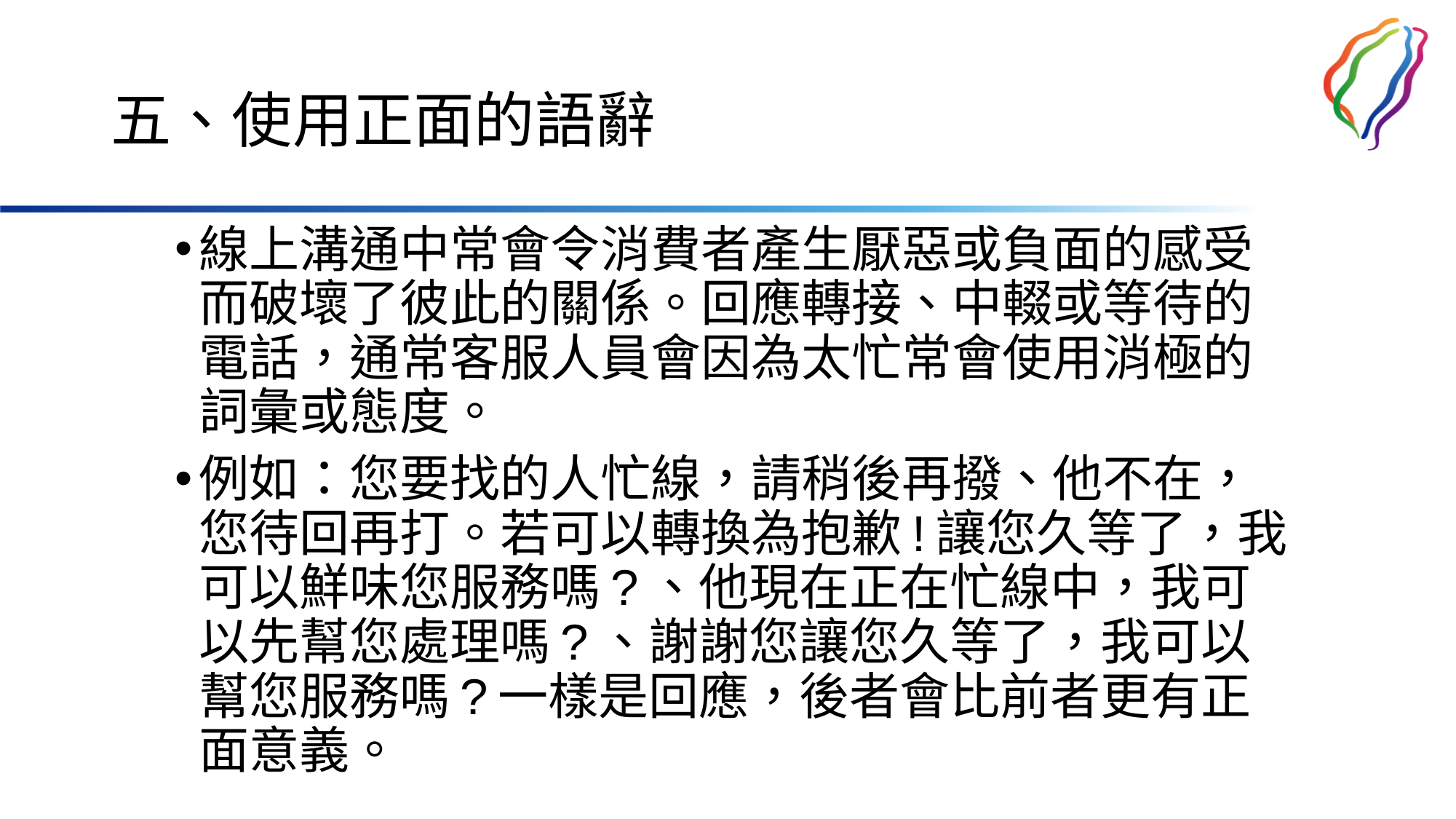

# 五、使用正面的語辭
線上溝通中常會令消費者產生厭惡或負面的感受而破壞了彼此的關係。回應轉接、中輟或等待的電話，通常客服人員會因為太忙常會使用消極的詞彙或態度。
例如：您要找的人忙線，請稍後再撥、他不在，您待回再打。若可以轉換為抱歉!讓您久等了，我可以鮮味您服務嗎?、他現在正在忙線中，我可以先幫您處理嗎?、謝謝您讓您久等了，我可以幫您服務嗎?一樣是回應，後者會比前者更有正面意義。